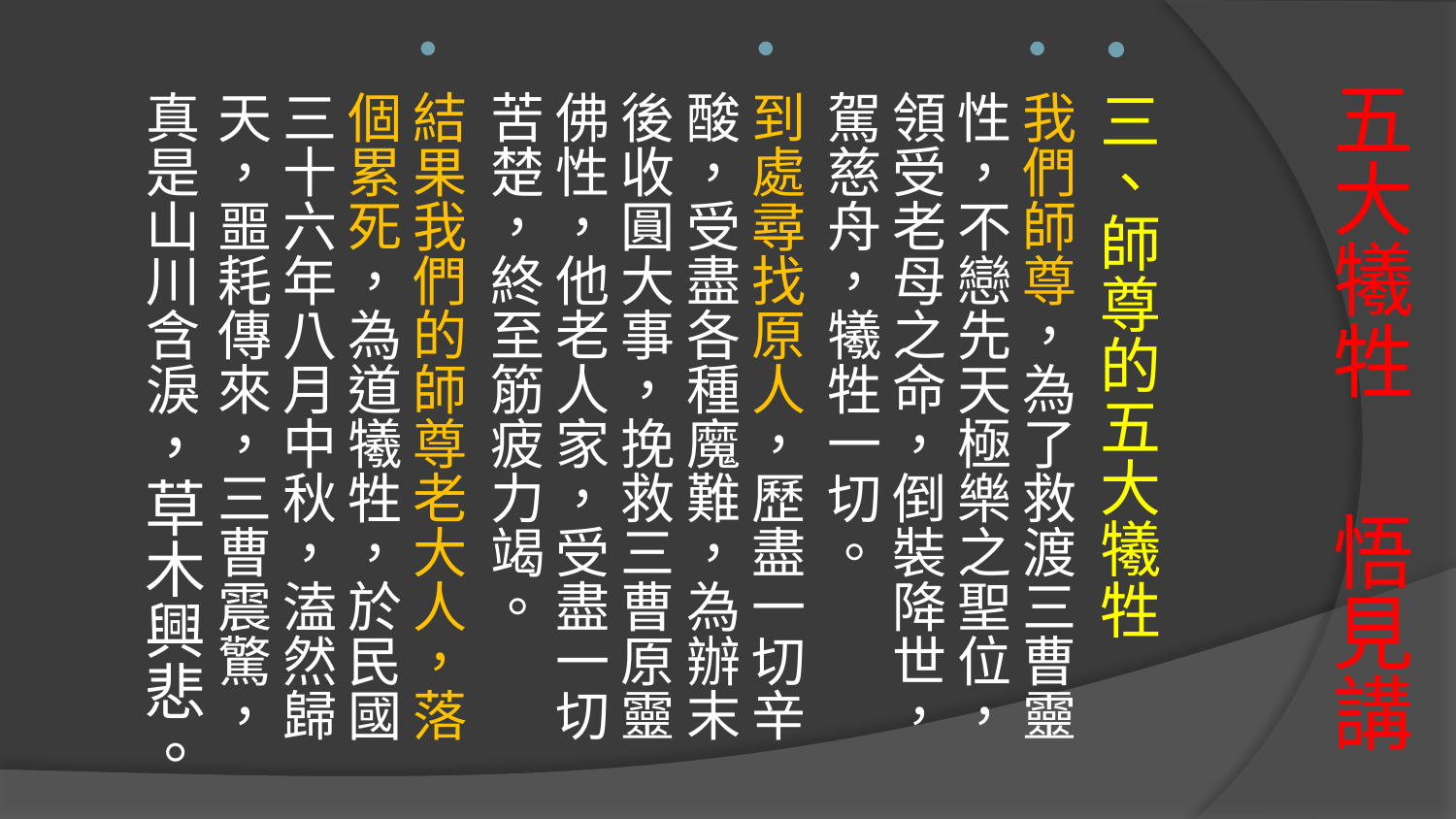

三、師尊的五大犧牲
我們師尊，為了救渡三曹靈性，不戀先天極樂之聖位，領受老母之命，倒裝降世，駕慈舟，犧牲一切。
到處尋找原人，歷盡一切辛酸，受盡各種魔難，為辦末後收圓大事，挽救三曹原靈佛性，他老人家，受盡一切苦楚，終至筋疲力竭。
結果我們的師尊老大人，落個累死，為道犧牲，於民國三十六年八月中秋，溘然歸天，噩耗傳來，三曹震驚，真是山川含淚，草木興悲。

# 五大犧牲      悟見講